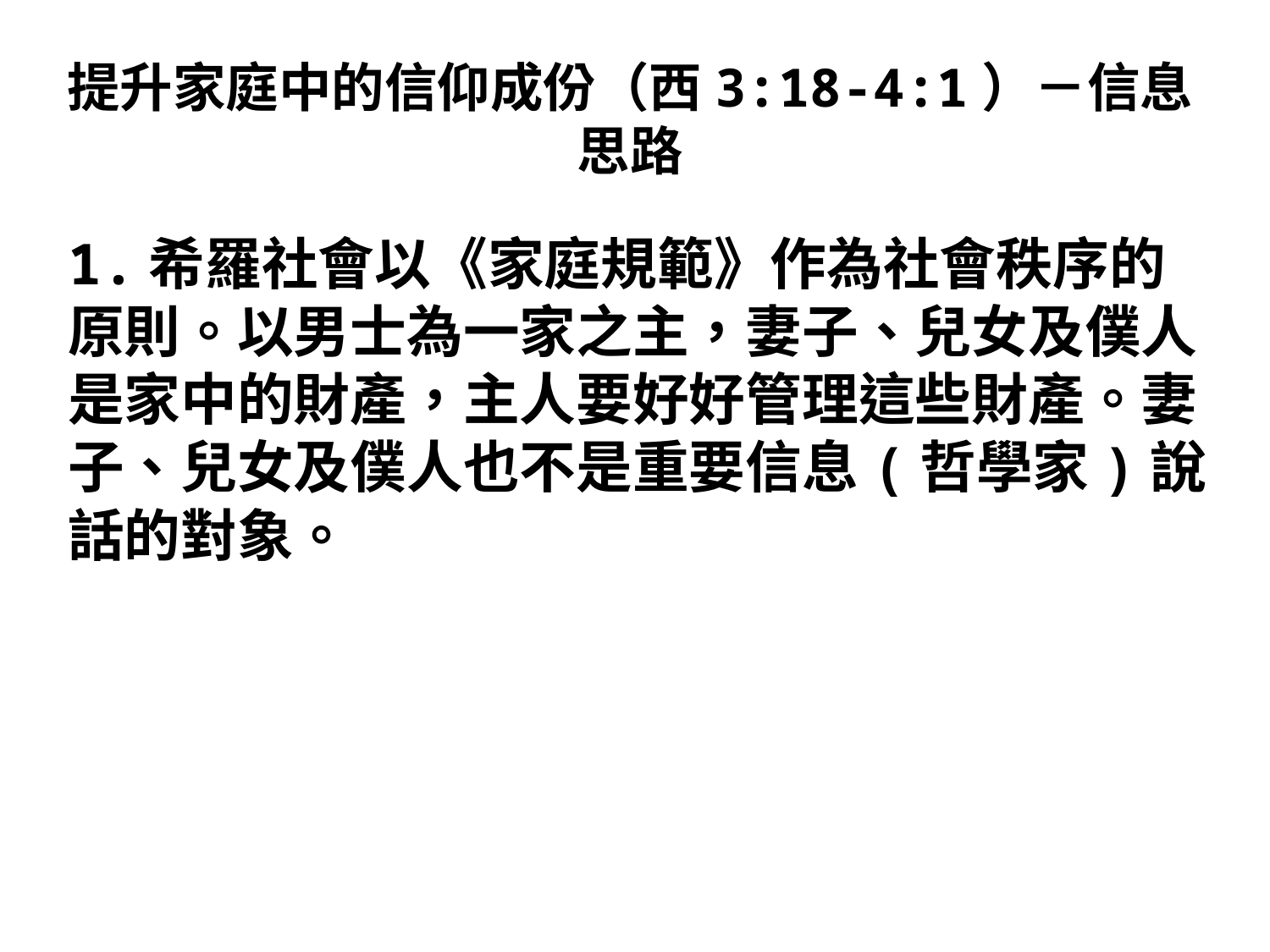

# 提升家庭中的信仰成份（西3:18-4:1）－信息思路
1.希羅社會以《家庭規範》作為社會秩序的原則。以男士為一家之主，妻子、兒女及僕人是家中的財產，主人要好好管理這些財產。妻子、兒女及僕人也不是重要信息(哲學家)說話的對象。